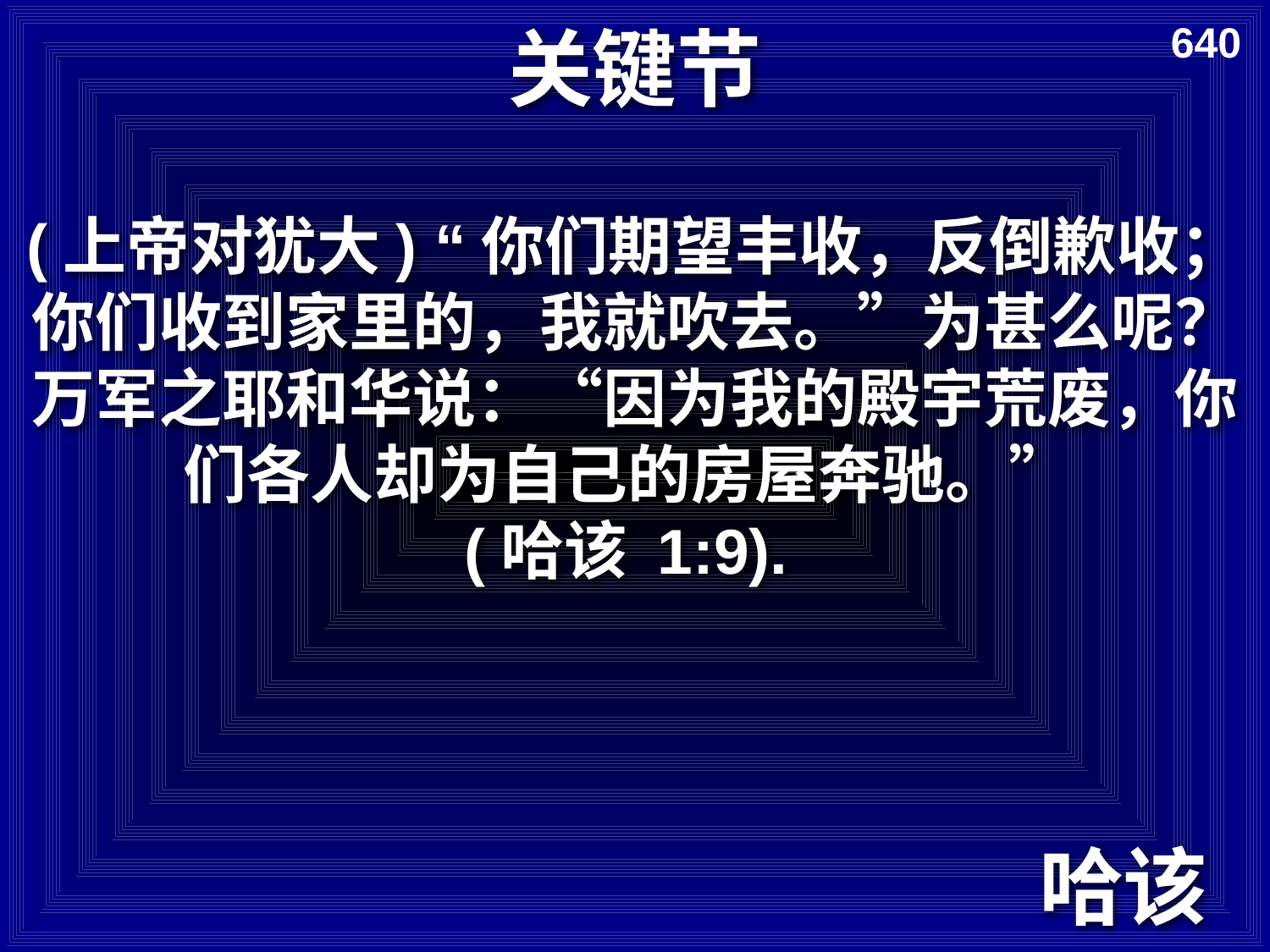

# 关键节
640

(上帝对犹大) “你们期望丰收，反倒歉收；你们收到家里的，我就吹去。”为甚么呢？万军之耶和华说：“因为我的殿宇荒废，你们各人却为自己的房屋奔驰。”
(哈该 1:9).
哈该